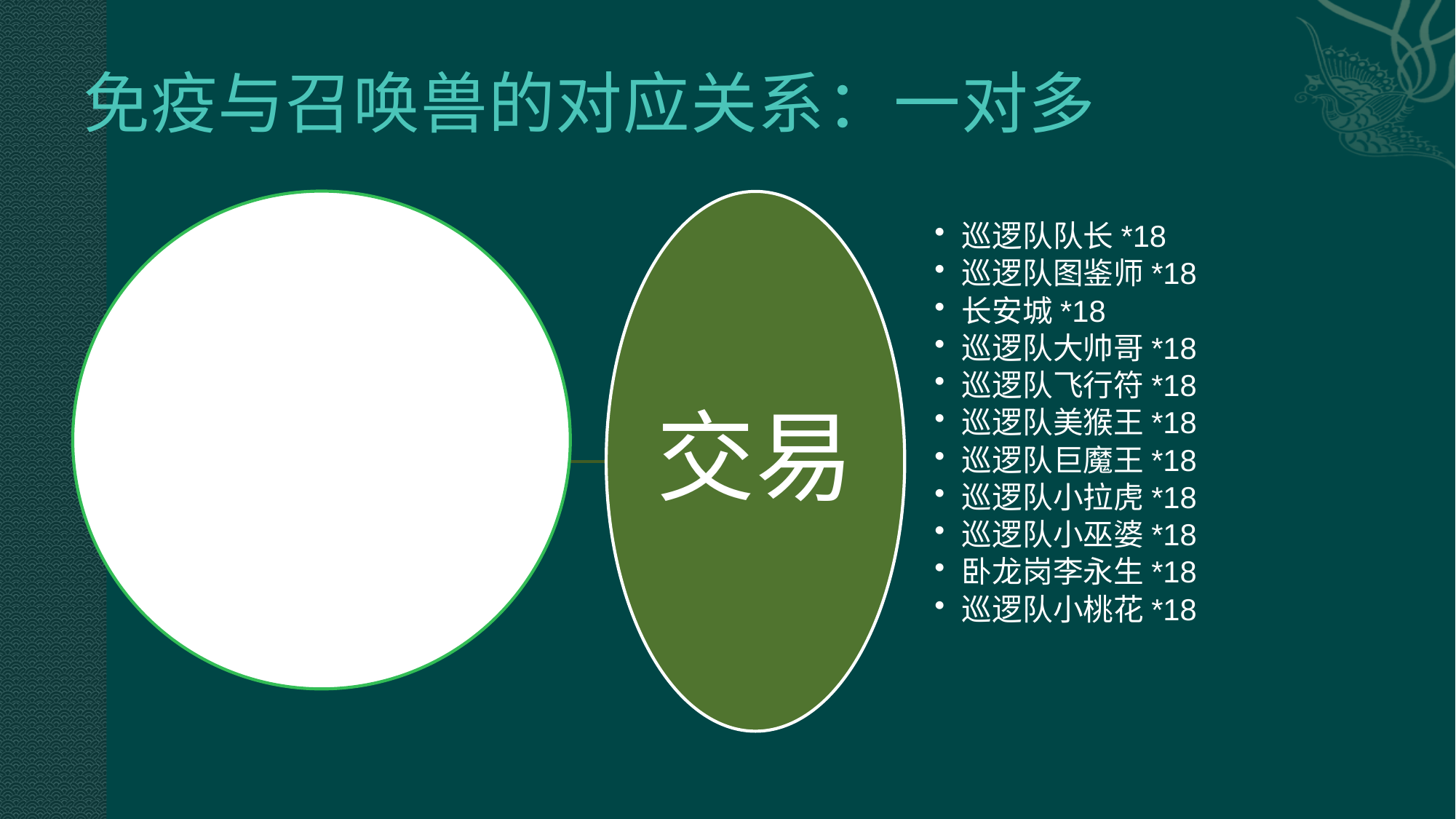

# 免疫与召唤兽的对应关系：一对多
交易
巡逻队队长*18
巡逻队图鉴师*18
长安城*18
巡逻队大帅哥*18
巡逻队飞行符*18
巡逻队美猴王*18
巡逻队巨魔王*18
巡逻队小拉虎*18
巡逻队小巫婆*18
卧龙岗李永生*18
巡逻队小桃花*18